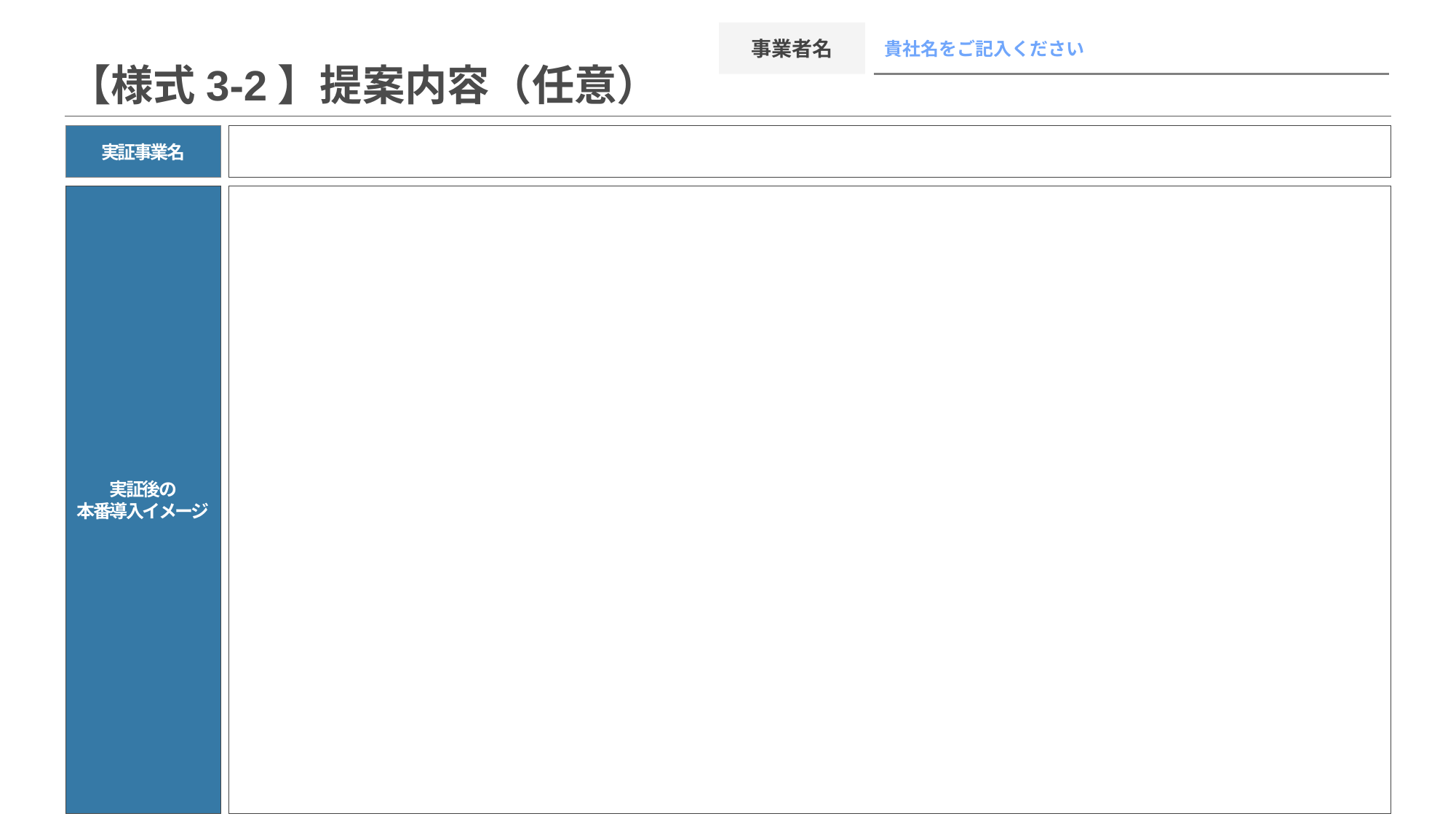

事業者名
貴社名をご記入ください
# 【様式3-2】提案内容（任意）
実証事業名

実証後の
本番導入イメージ